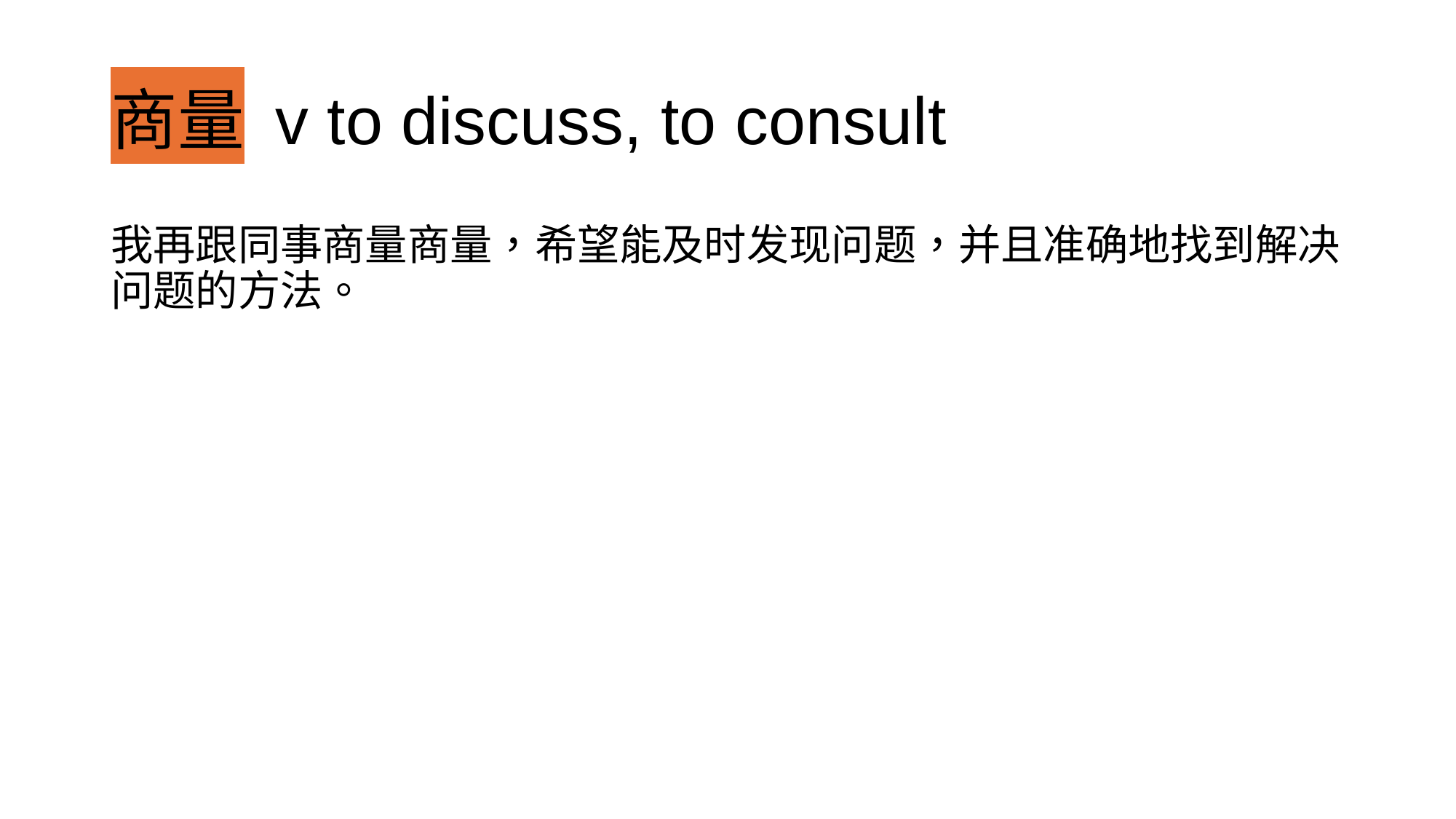

# 商量 v to discuss, to consult
我再跟同事商量商量，希望能及时发现问题，并且准确地找到解决问题的方法。